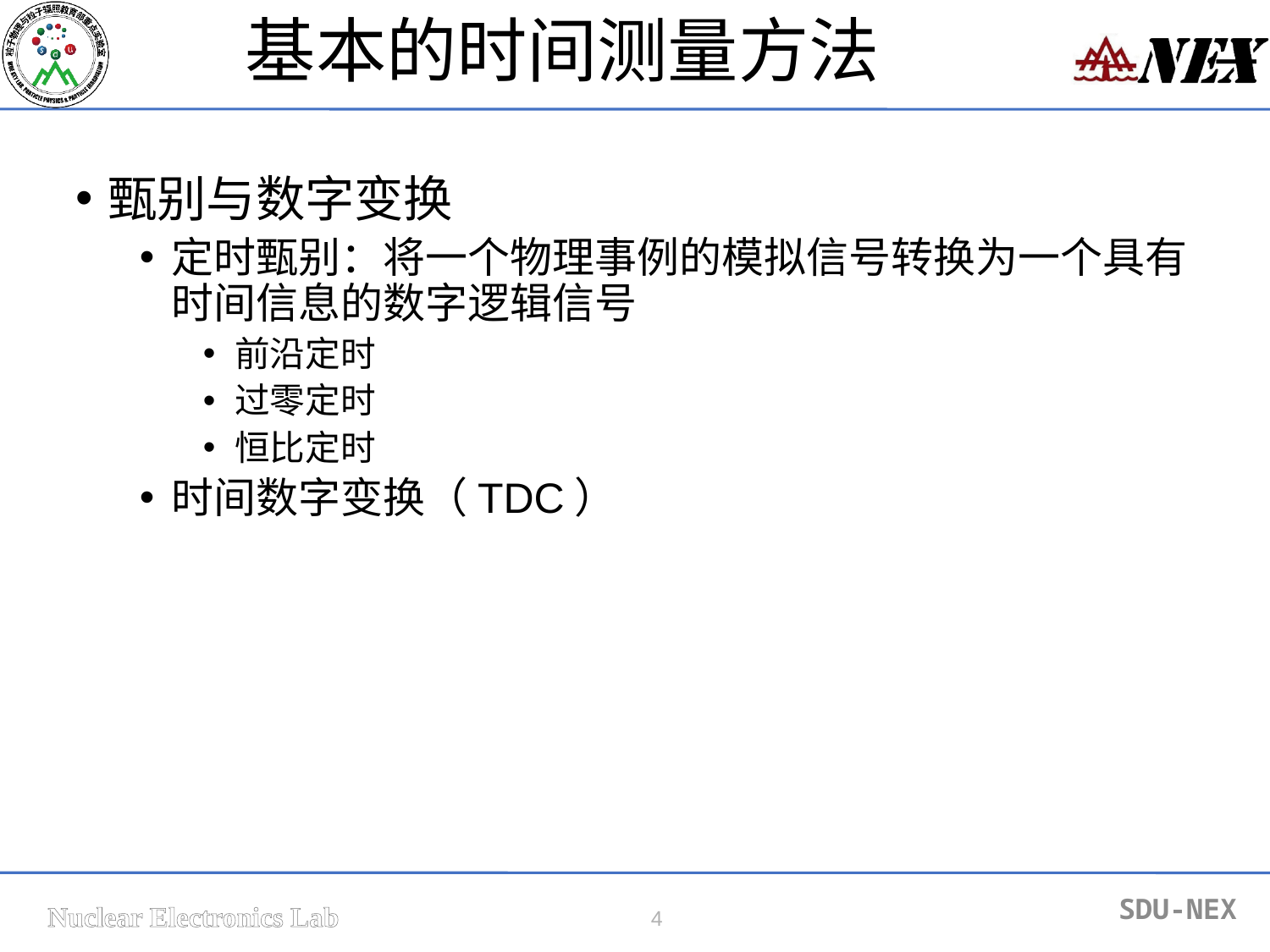

基本的时间测量方法
甄别与数字变换
定时甄别：将一个物理事例的模拟信号转换为一个具有时间信息的数字逻辑信号
前沿定时
过零定时
恒比定时
时间数字变换（TDC）
4